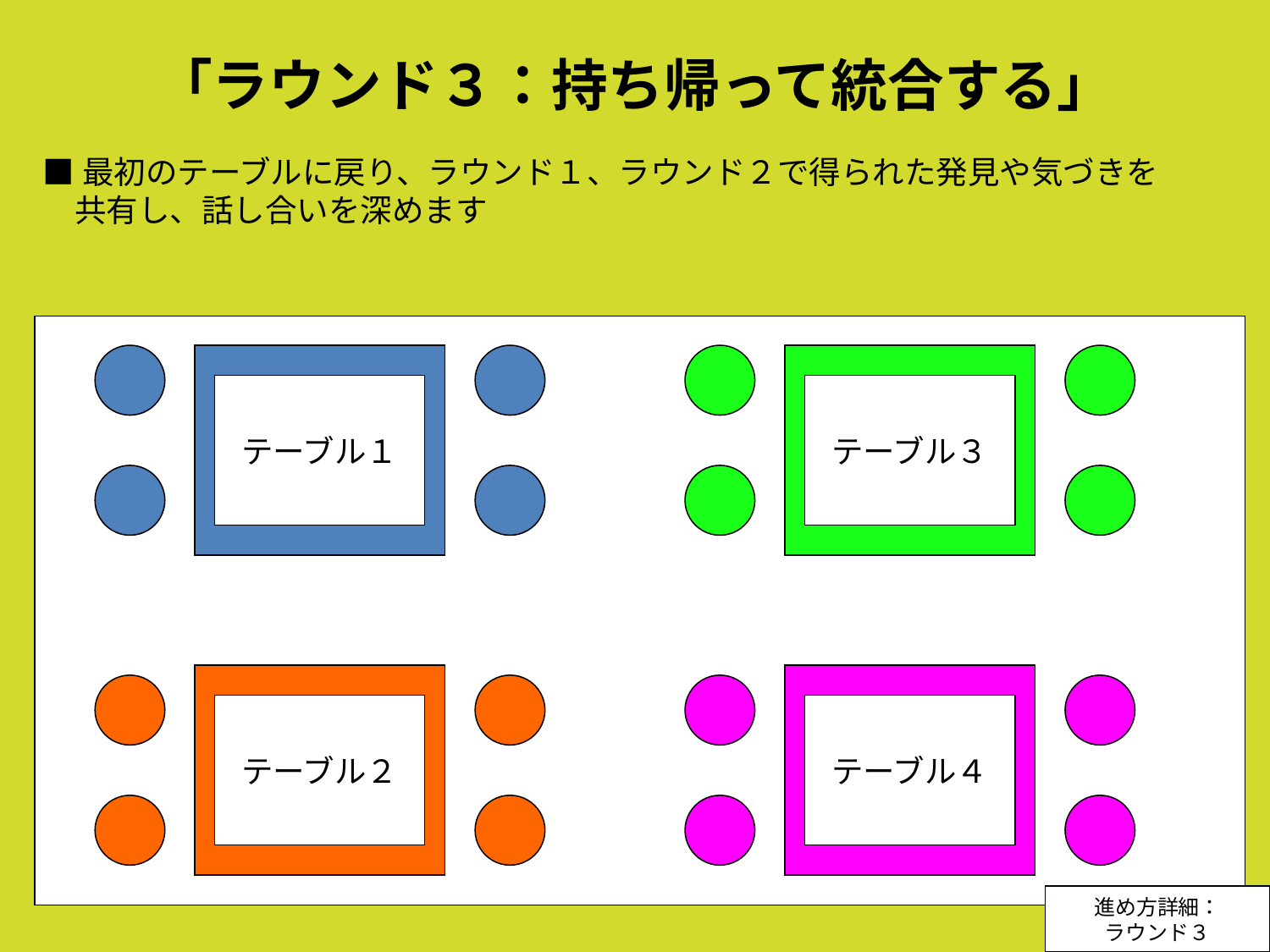

# 「ラウンド３：持ち帰って統合する」
■最初のテーブルに戻り、ラウンド１、ラウンド２で得られた発見や気づきを
　共有し、話し合いを深めます

テーブル１
テーブル３

テーブル２
テーブル４

進め方詳細：
ラウンド３